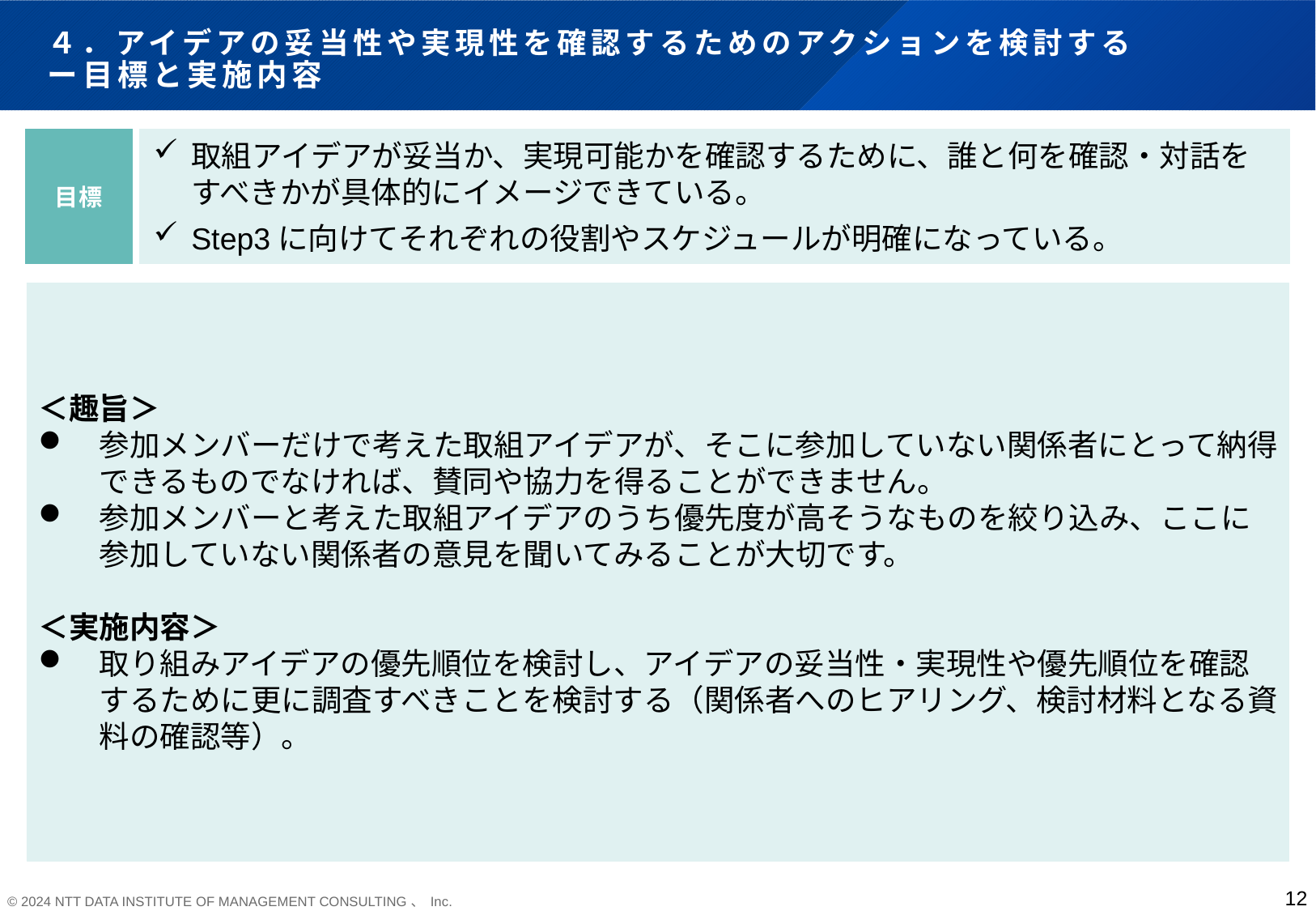

# ４．アイデアの妥当性や実現性を確認するためのアクションを検討する ー目標と実施内容
目標
取組アイデアが妥当か、実現可能かを確認するために、誰と何を確認・対話をすべきかが具体的にイメージできている。
Step3に向けてそれぞれの役割やスケジュールが明確になっている。
＜趣旨＞
参加メンバーだけで考えた取組アイデアが、そこに参加していない関係者にとって納得できるものでなければ、賛同や協力を得ることができません。
参加メンバーと考えた取組アイデアのうち優先度が高そうなものを絞り込み、ここに参加していない関係者の意見を聞いてみることが大切です。

＜実施内容＞
取り組みアイデアの優先順位を検討し、アイデアの妥当性・実現性や優先順位を確認するために更に調査すべきことを検討する（関係者へのヒアリング、検討材料となる資料の確認等）。
12